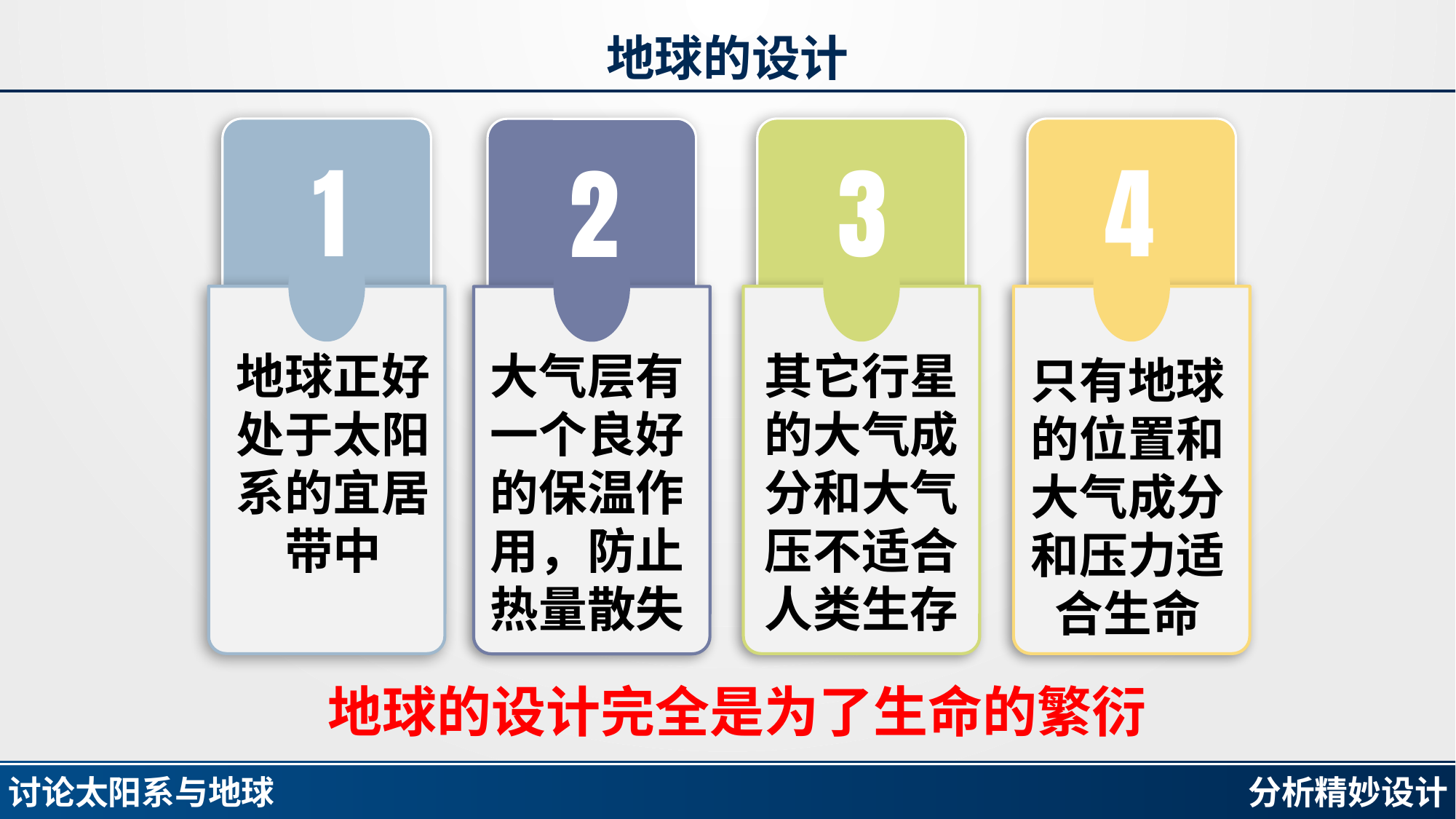

# 地球的设计

1

地球正好处于太阳系的宜居带中

3

4

只有地球的位置和大气成分和压力适合生命

2

大气层有一个良好的保温作用，防止热量散失

其它行星的大气成分和大气压不适合人类生存
地球的设计完全是为了生命的繁衍